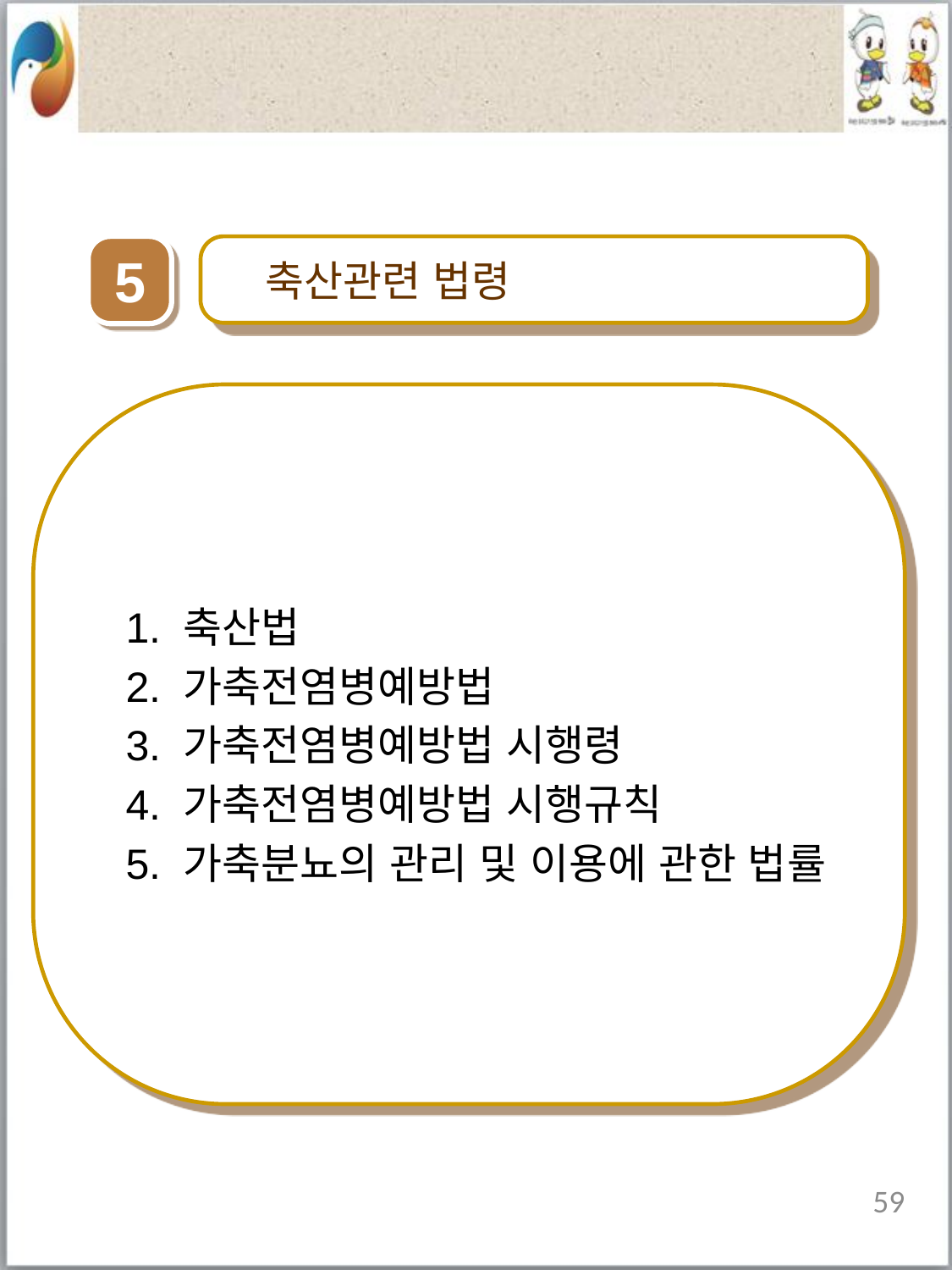

5
   축산관련 법령
  1. 축산법
  2. 가축전염병예방법
  3. 가축전염병예방법 시행령
  4. 가축전염병예방법 시행규칙
  5. 가축분뇨의 관리 및 이용에 관한 법률
59